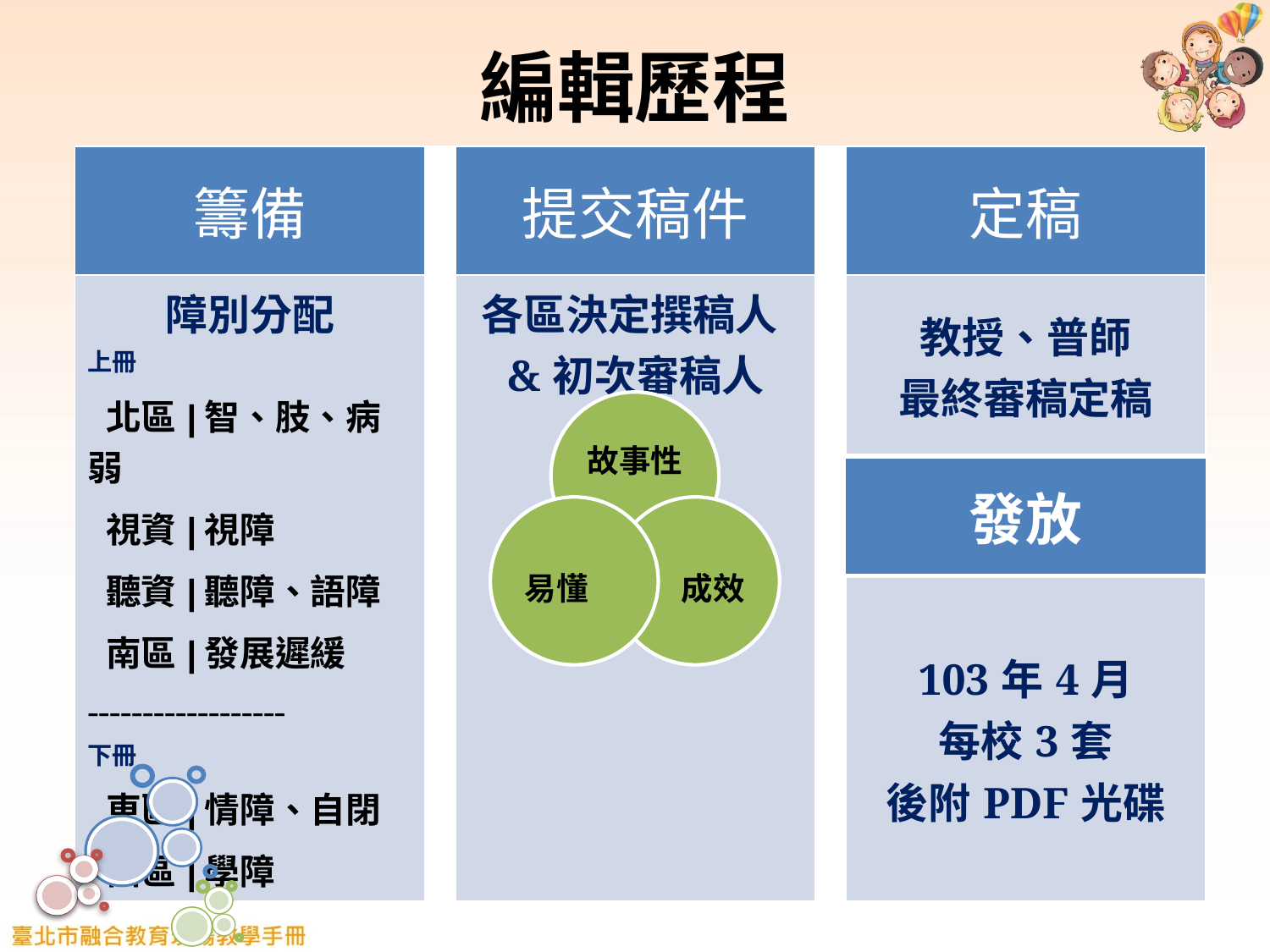

# 編輯歷程
| 籌備 |  | 提交稿件 |  | 定稿 |
| --- | --- | --- | --- | --- |
| 障別分配 上冊 北區|智、肢、病弱 視資|視障 聽資|聽障、語障 南區|發展遲緩 ------------------ 下冊 東區|情障、自閉 西區|學障 |  | 各區決定撰稿人&初次審稿人 |  | 教授、普師 最終審稿定稿 |
|  |  |  |  | 發放 |
|  |  |  |  | 103年4月 每校3套 後附PDF光碟 |
故事性
成效
易懂